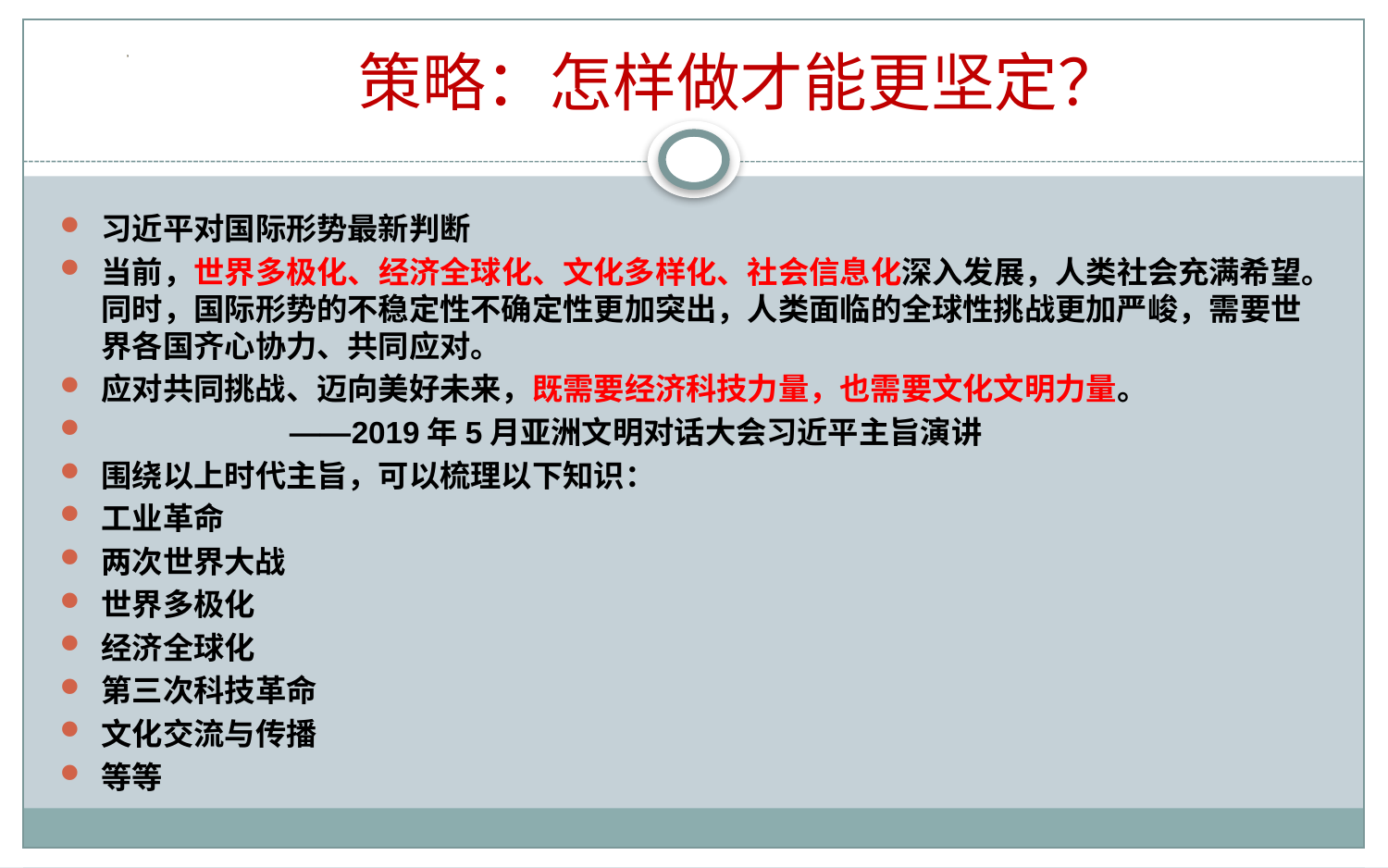

策略：怎样做才能更坚定？
习近平对国际形势最新判断
当前，世界多极化、经济全球化、文化多样化、社会信息化深入发展，人类社会充满希望。同时，国际形势的不稳定性不确定性更加突出，人类面临的全球性挑战更加严峻，需要世界各国齐心协力、共同应对。
应对共同挑战、迈向美好未来，既需要经济科技力量，也需要文化文明力量。
                      ——2019年5月亚洲文明对话大会习近平主旨演讲
围绕以上时代主旨，可以梳理以下知识：
工业革命
两次世界大战
世界多极化
经济全球化
第三次科技革命
文化交流与传播
等等